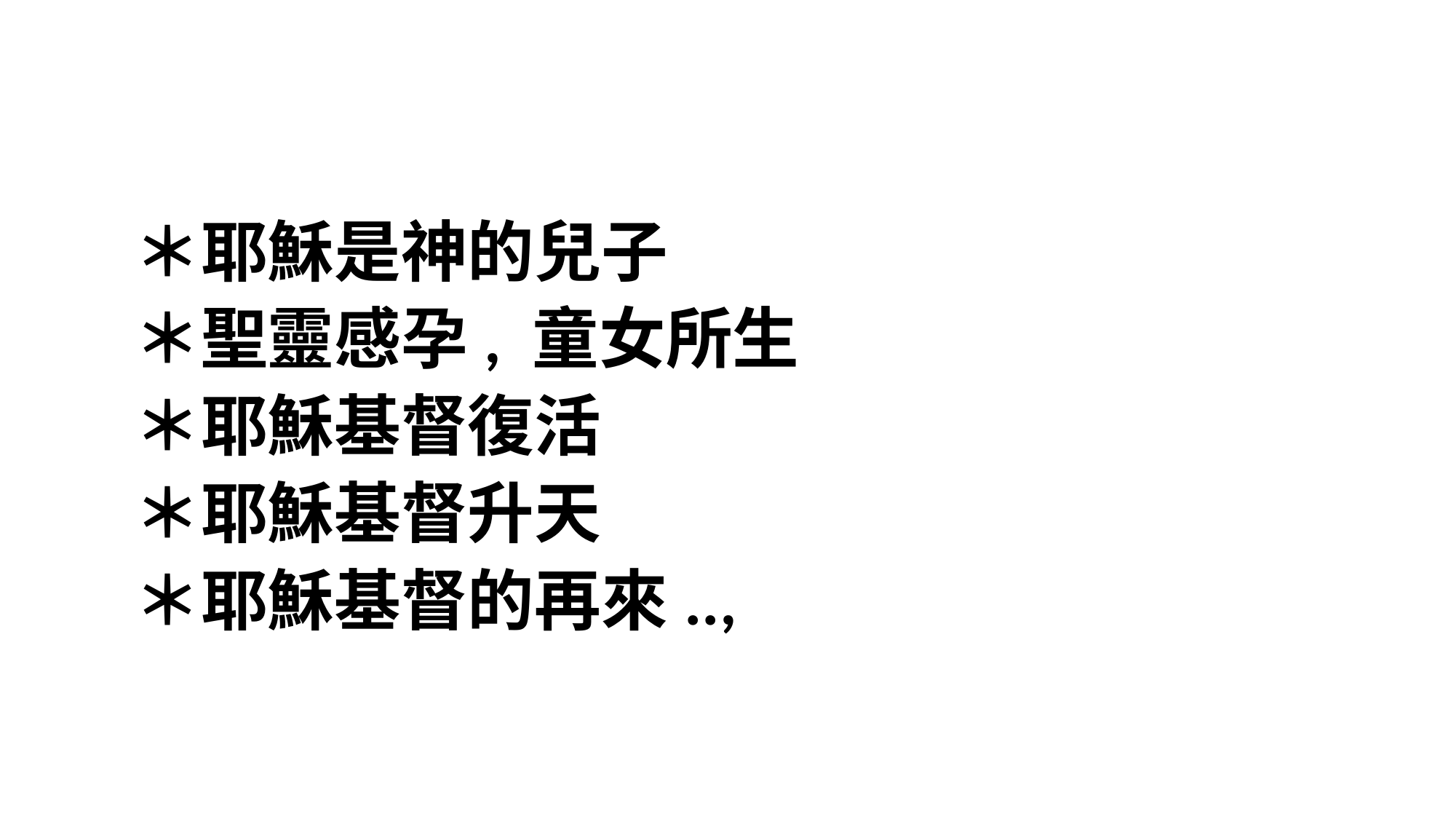

＊耶穌是神的兒子
＊聖靈感孕, 童女所生
＊耶穌基督復活
＊耶穌基督升天
＊耶穌基督的再來..,